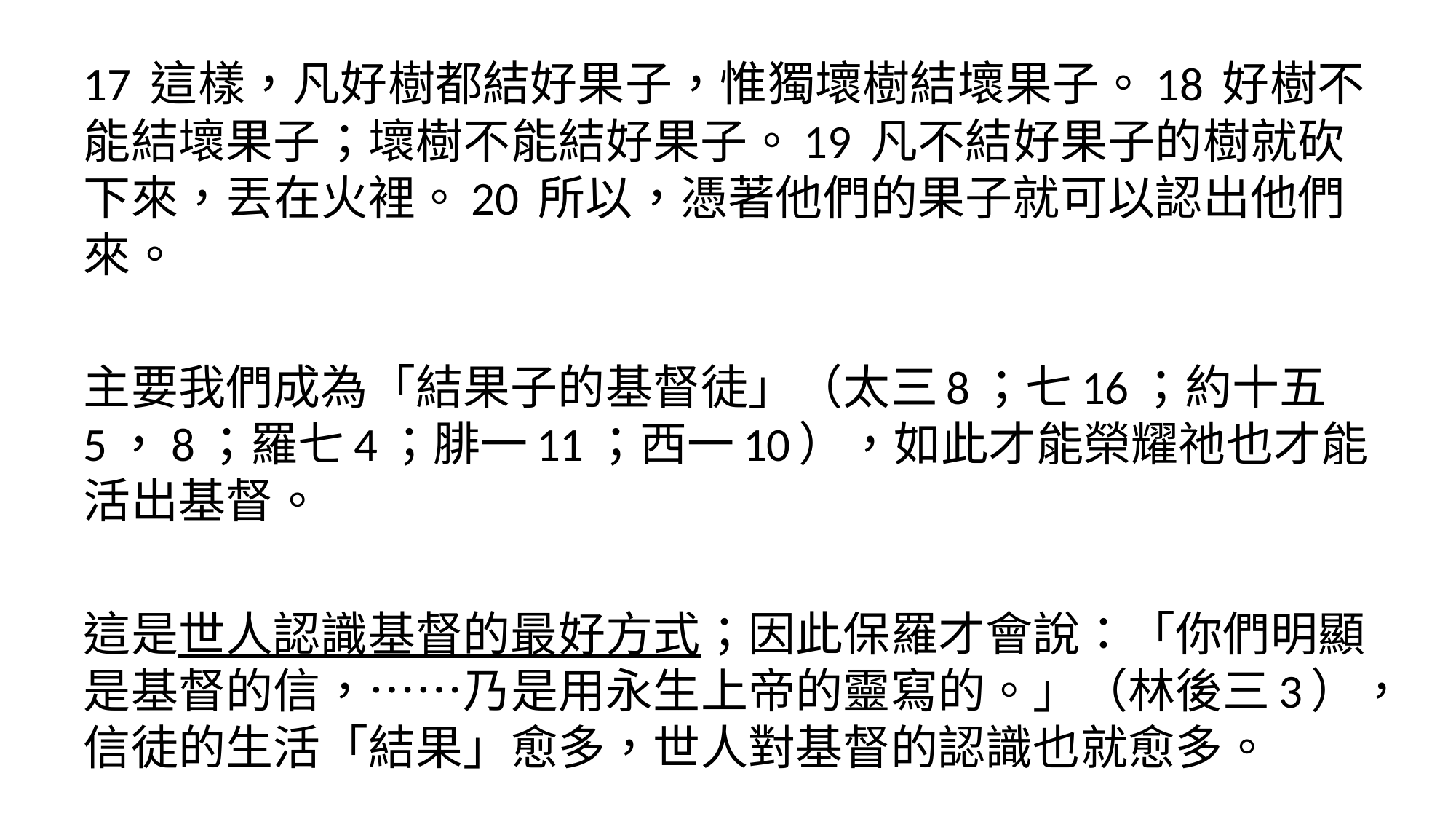

17 這樣，凡好樹都結好果子，惟獨壞樹結壞果子。18 好樹不能結壞果子；壞樹不能結好果子。19 凡不結好果子的樹就砍下來，丟在火裡。20 所以，憑著他們的果子就可以認出他們來。

主要我們成為「結果子的基督徒」（太三8；七16；約十五5，8；羅七4；腓一11；西一10），如此才能榮耀祂也才能活出基督。

這是世人認識基督的最好方式；因此保羅才會說：「你們明顯是基督的信，……乃是用永生上帝的靈寫的。」（林後三3），信徒的生活「結果」愈多，世人對基督的認識也就愈多。